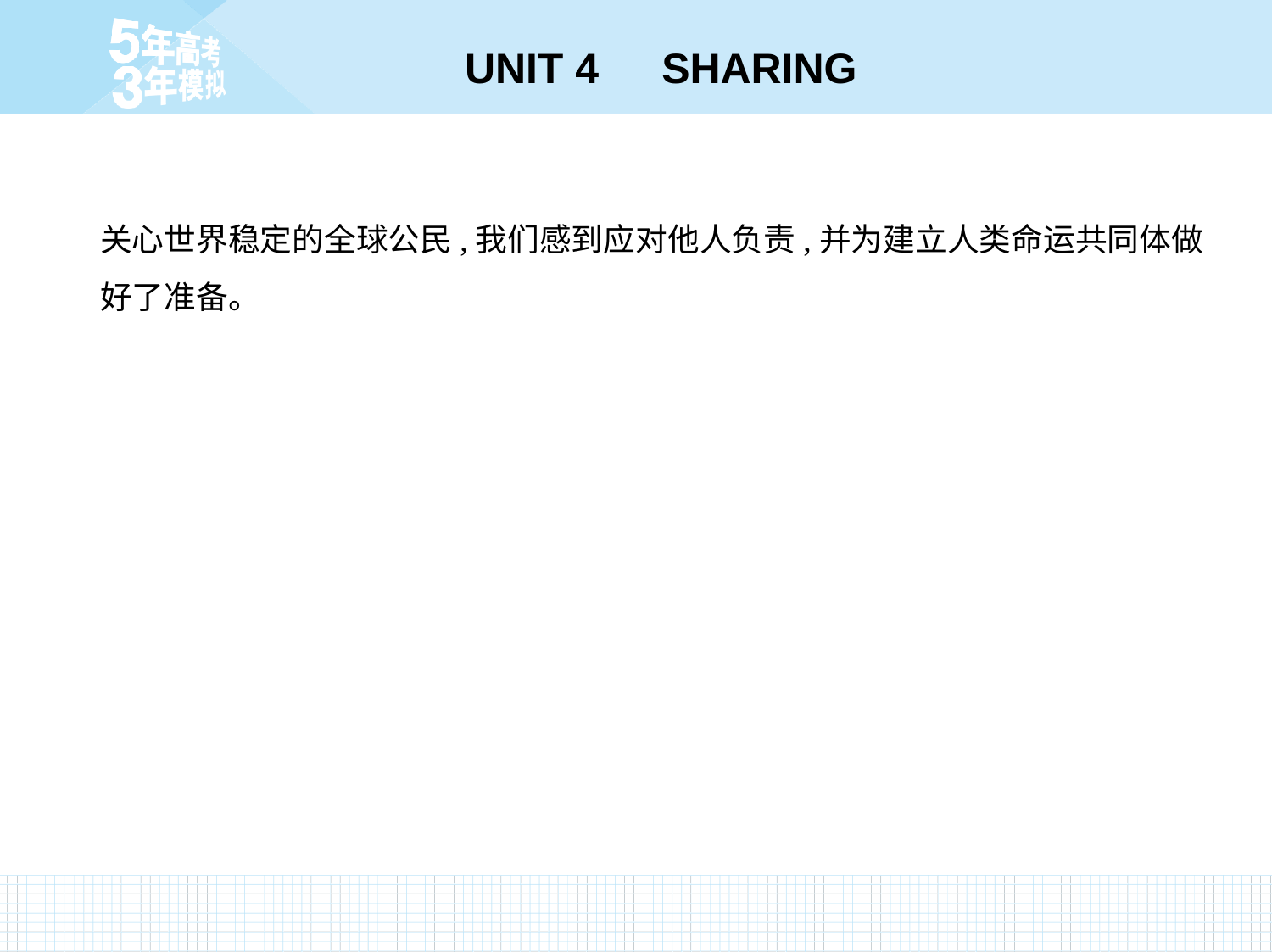

关心世界稳定的全球公民,我们感到应对他人负责,并为建立人类命运共同体做
好了准备。